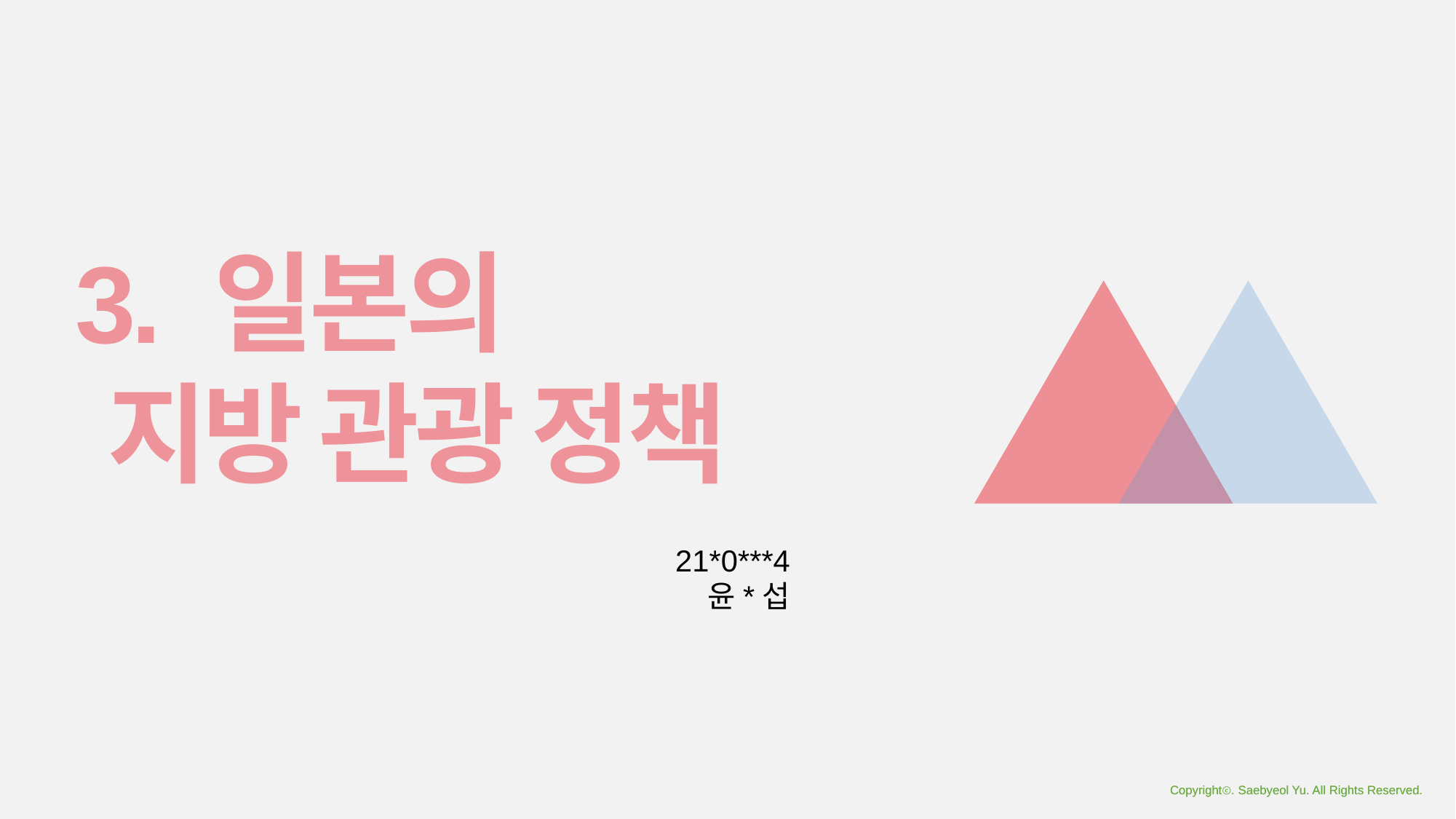

3. 일본의
           지방 관광 정책

21*0***4
윤*섭
Copyrightⓒ. Saebyeol Yu. All Rights Reserved.